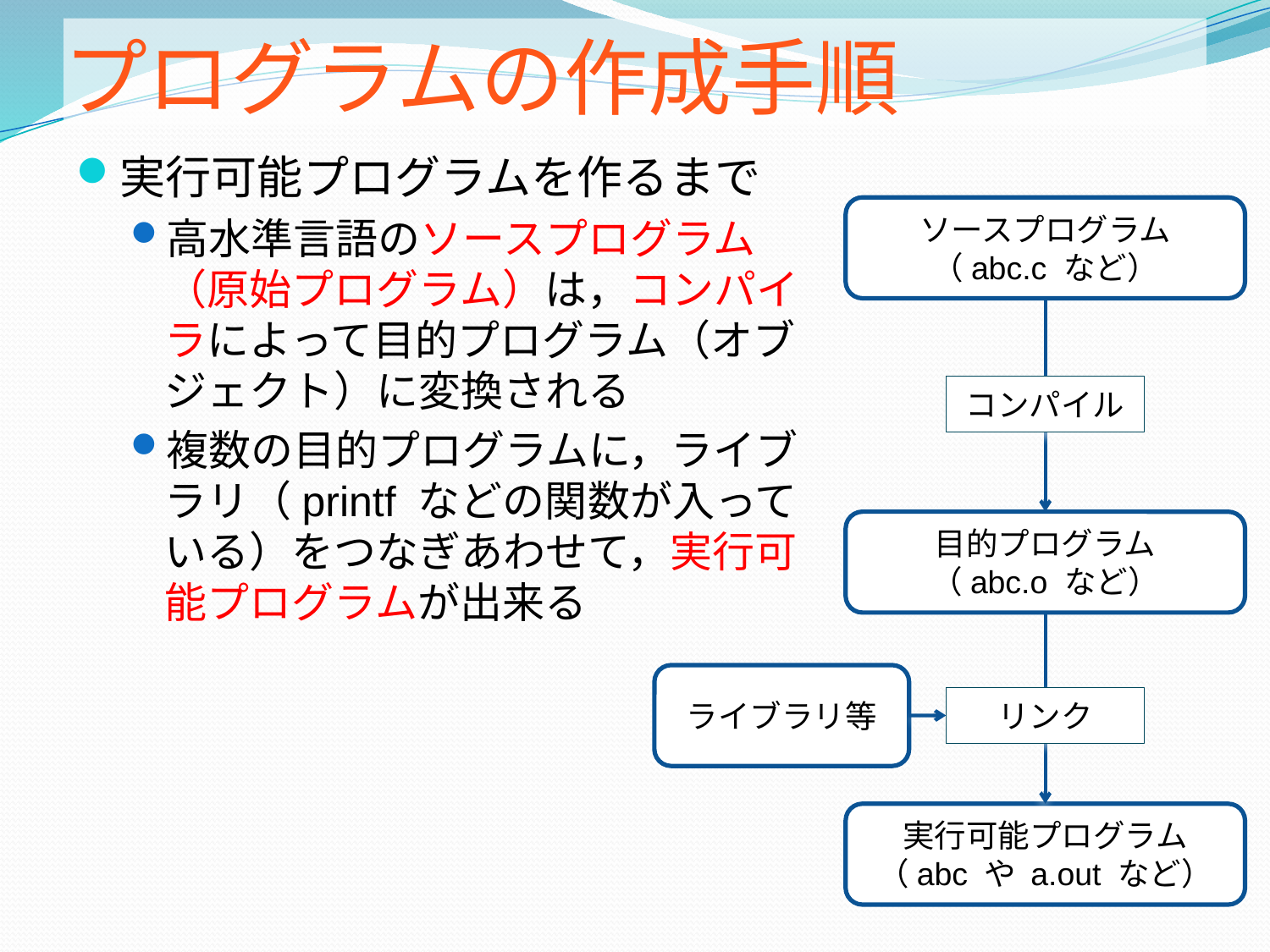

# プログラムの作成手順
実行可能プログラムを作るまで
高水準言語のソースプログラム（原始プログラム）は，コンパイラによって目的プログラム（オブジェクト）に変換される
複数の目的プログラムに，ライブラリ（printf などの関数が入っている）をつなぎあわせて，実行可能プログラムが出来る
ソースプログラム
（abc.c など）
コンパイル
目的プログラム
（abc.o など）
ライブラリ等
リンク
実行可能プログラム（abc や a.out など）